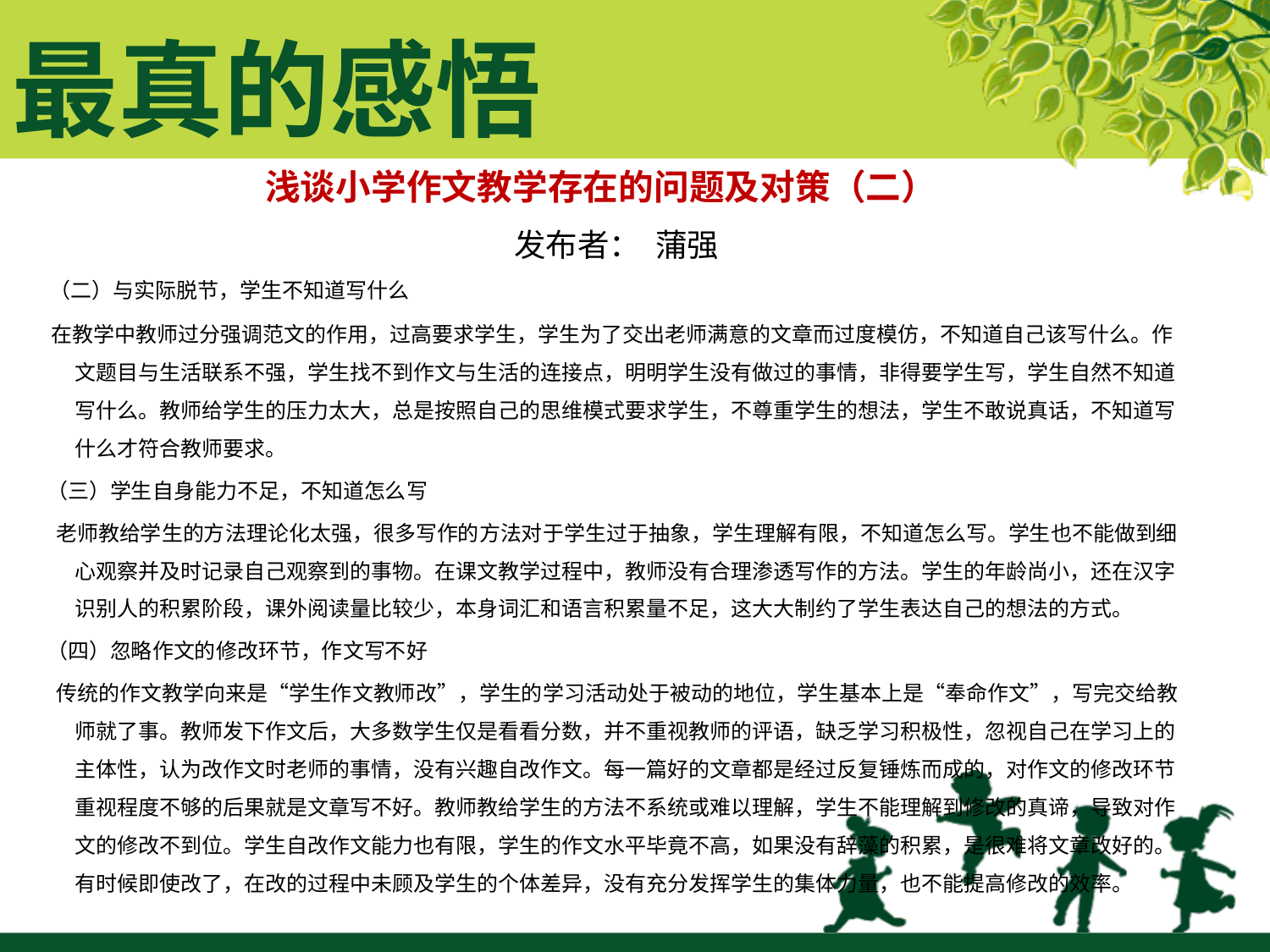

最真的感悟
浅谈小学作文教学存在的问题及对策（二）
 发布者：  蒲强
  （二）与实际脱节，学生不知道写什么
    在教学中教师过分强调范文的作用，过高要求学生，学生为了交出老师满意的文章而过度模仿，不知道自己该写什么。作文题目与生活联系不强，学生找不到作文与生活的连接点，明明学生没有做过的事情，非得要学生写，学生自然不知道写什么。教师给学生的压力太大，总是按照自己的思维模式要求学生，不尊重学生的想法，学生不敢说真话，不知道写什么才符合教师要求。
   （三）学生自身能力不足，不知道怎么写
     老师教给学生的方法理论化太强，很多写作的方法对于学生过于抽象，学生理解有限，不知道怎么写。学生也不能做到细心观察并及时记录自己观察到的事物。在课文教学过程中，教师没有合理渗透写作的方法。学生的年龄尚小，还在汉字识别人的积累阶段，课外阅读量比较少，本身词汇和语言积累量不足，这大大制约了学生表达自己的想法的方式。
   （四）忽略作文的修改环节，作文写不好
     传统的作文教学向来是“学生作文教师改”，学生的学习活动处于被动的地位，学生基本上是“奉命作文”，写完交给教师就了事。教师发下作文后，大多数学生仅是看看分数，并不重视教师的评语，缺乏学习积极性，忽视自己在学习上的主体性，认为改作文时老师的事情，没有兴趣自改作文。每一篇好的文章都是经过反复锤炼而成的，对作文的修改环节重视程度不够的后果就是文章写不好。教师教给学生的方法不系统或难以理解，学生不能理解到修改的真谛，导致对作文的修改不到位。学生自改作文能力也有限，学生的作文水平毕竟不高，如果没有辞藻的积累，是很难将文章改好的。有时候即使改了，在改的过程中未顾及学生的个体差异，没有充分发挥学生的集体力量，也不能提高修改的效率。